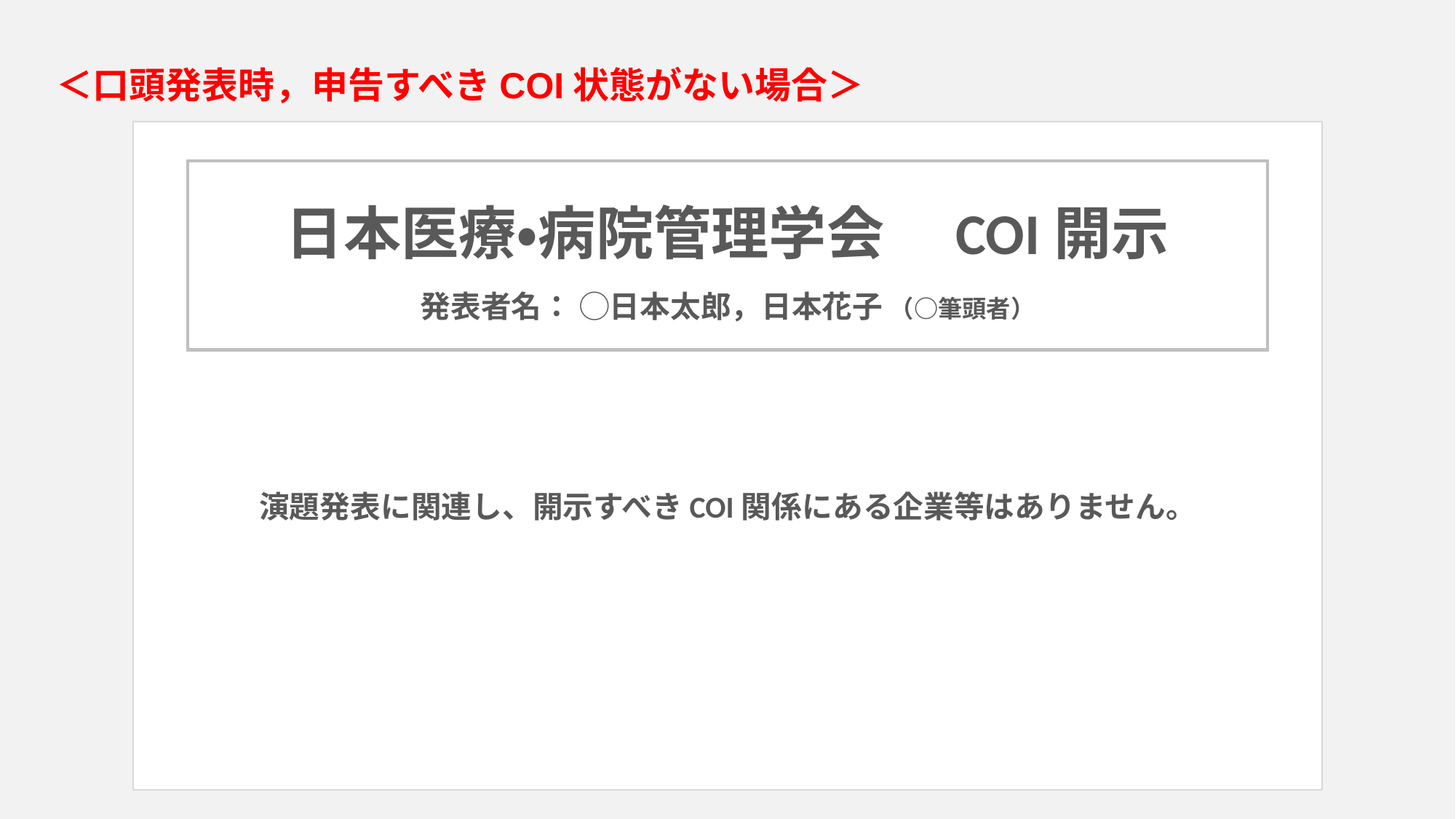

＜口頭発表時，申告すべきCOI状態がない場合＞

# 日本医療・病院管理学会　COI開示 発表者名： ◯日本太郎，日本花子 （○筆頭者）
演題発表に関連し、開示すべきCOI関係にある企業等はありません。